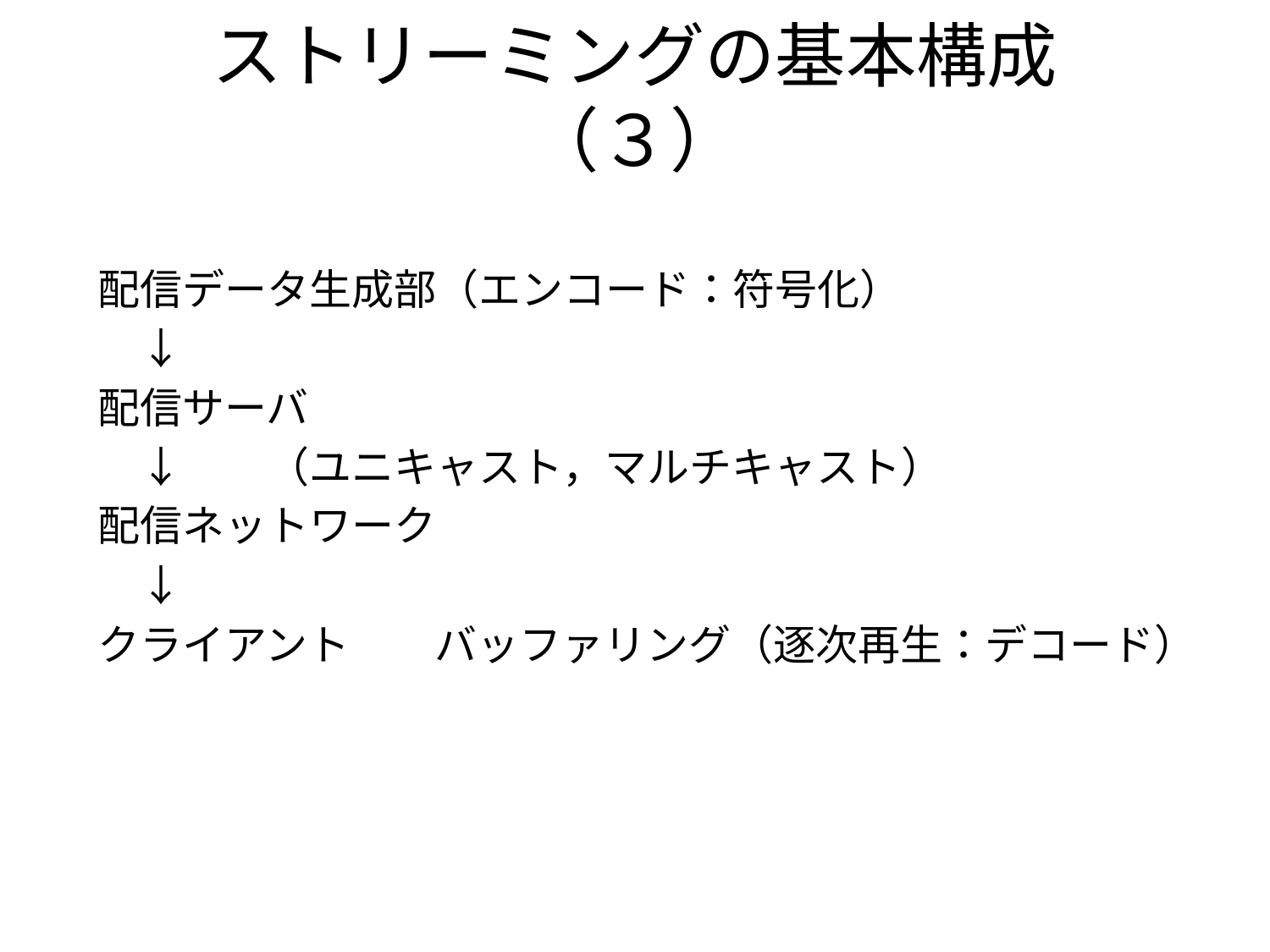

# ストリーミングの基本構成 （３）
配信データ生成部（エンコード：符号化）
　↓
配信サーバ
　↓　　（ユニキャスト，マルチキャスト）
配信ネットワーク
　↓
クライアント　　バッファリング（逐次再生：デコード）